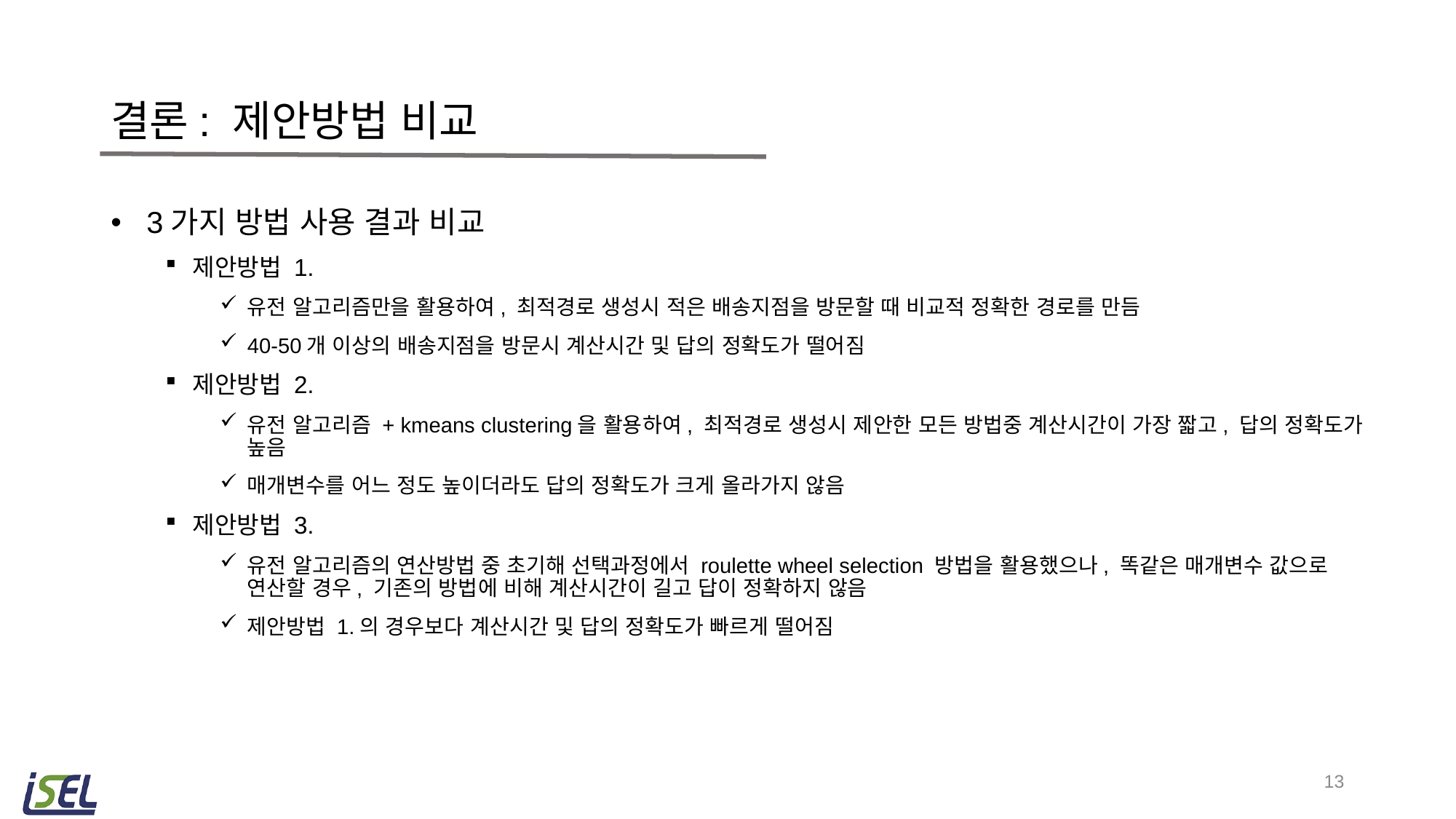

# 결론: 제안방법 비교
 3가지 방법 사용 결과 비교
제안방법 1.
유전 알고리즘만을 활용하여, 최적경로 생성시 적은 배송지점을 방문할 때 비교적 정확한 경로를 만듬
40-50개 이상의 배송지점을 방문시 계산시간 및 답의 정확도가 떨어짐
제안방법 2.
유전 알고리즘 + kmeans clustering을 활용하여, 최적경로 생성시 제안한 모든 방법중 계산시간이 가장 짧고, 답의 정확도가 높음
매개변수를 어느 정도 높이더라도 답의 정확도가 크게 올라가지 않음
제안방법 3.
유전 알고리즘의 연산방법 중 초기해 선택과정에서 roulette wheel selection 방법을 활용했으나, 똑같은 매개변수 값으로 연산할 경우, 기존의 방법에 비해 계산시간이 길고 답이 정확하지 않음
제안방법 1.의 경우보다 계산시간 및 답의 정확도가 빠르게 떨어짐

13